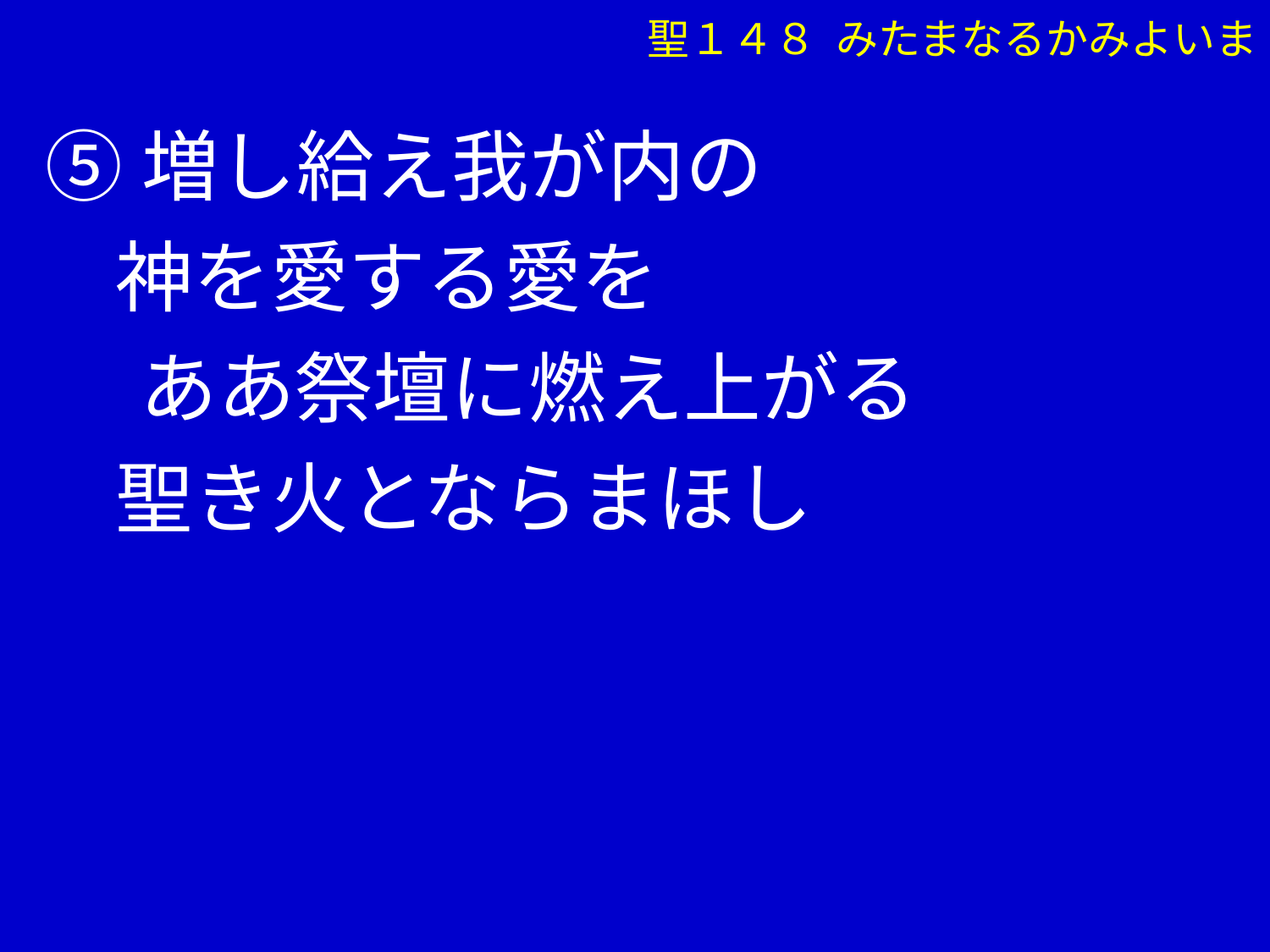

⑤増し給え我が内の
   神を愛する愛を
　 ああ祭壇に燃え上がる
   聖き火とならまほし

聖１４８  みたまなるかみよいま